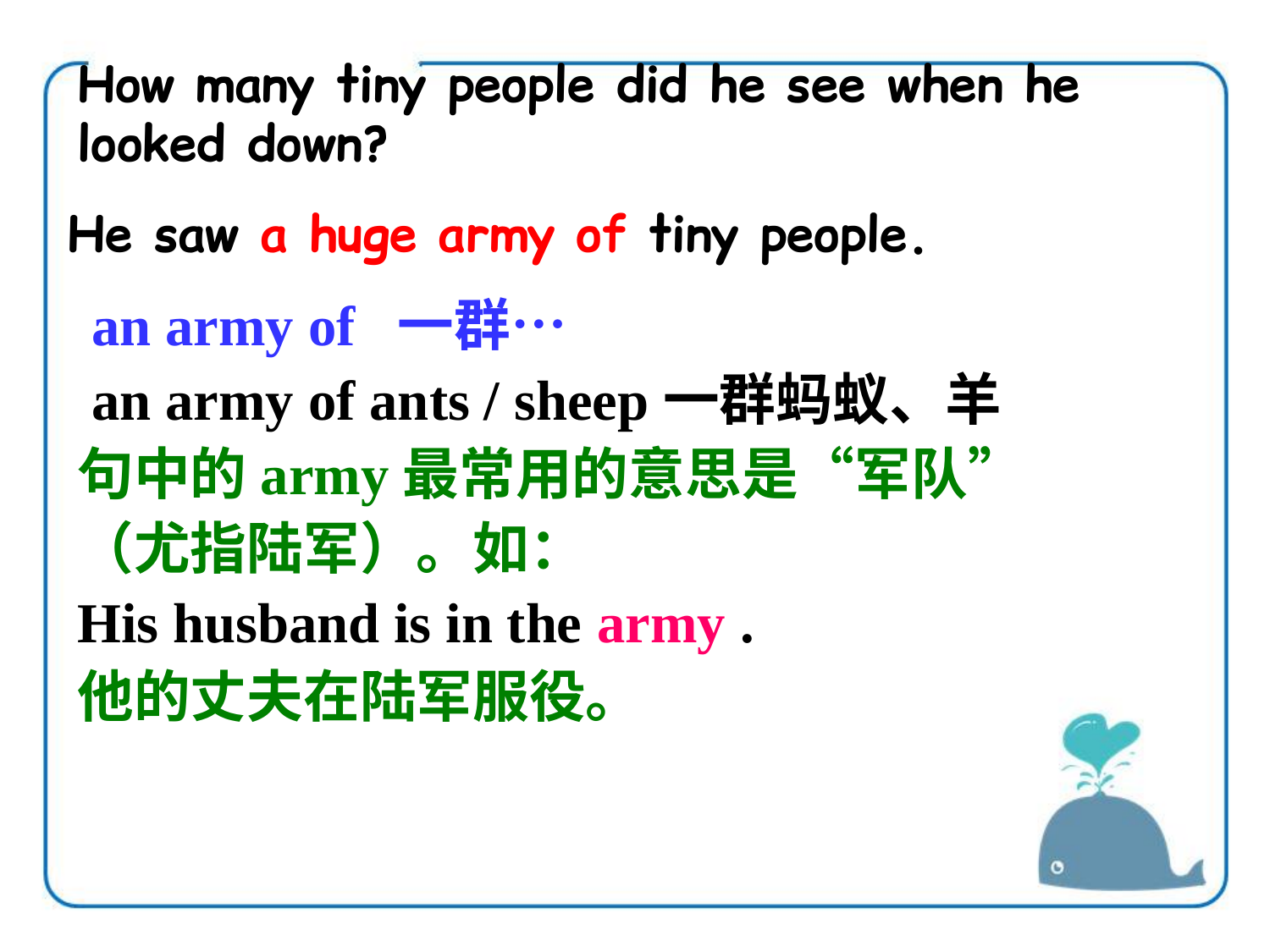

How many tiny people did he see when he looked down?
He saw a huge army of tiny people.
 an army of  一群…
 an army of ants / sheep一群蚂蚁、羊
句中的army最常用的意思是“军队”（尤指陆军）。如：
His husband is in the army .
他的丈夫在陆军服役。